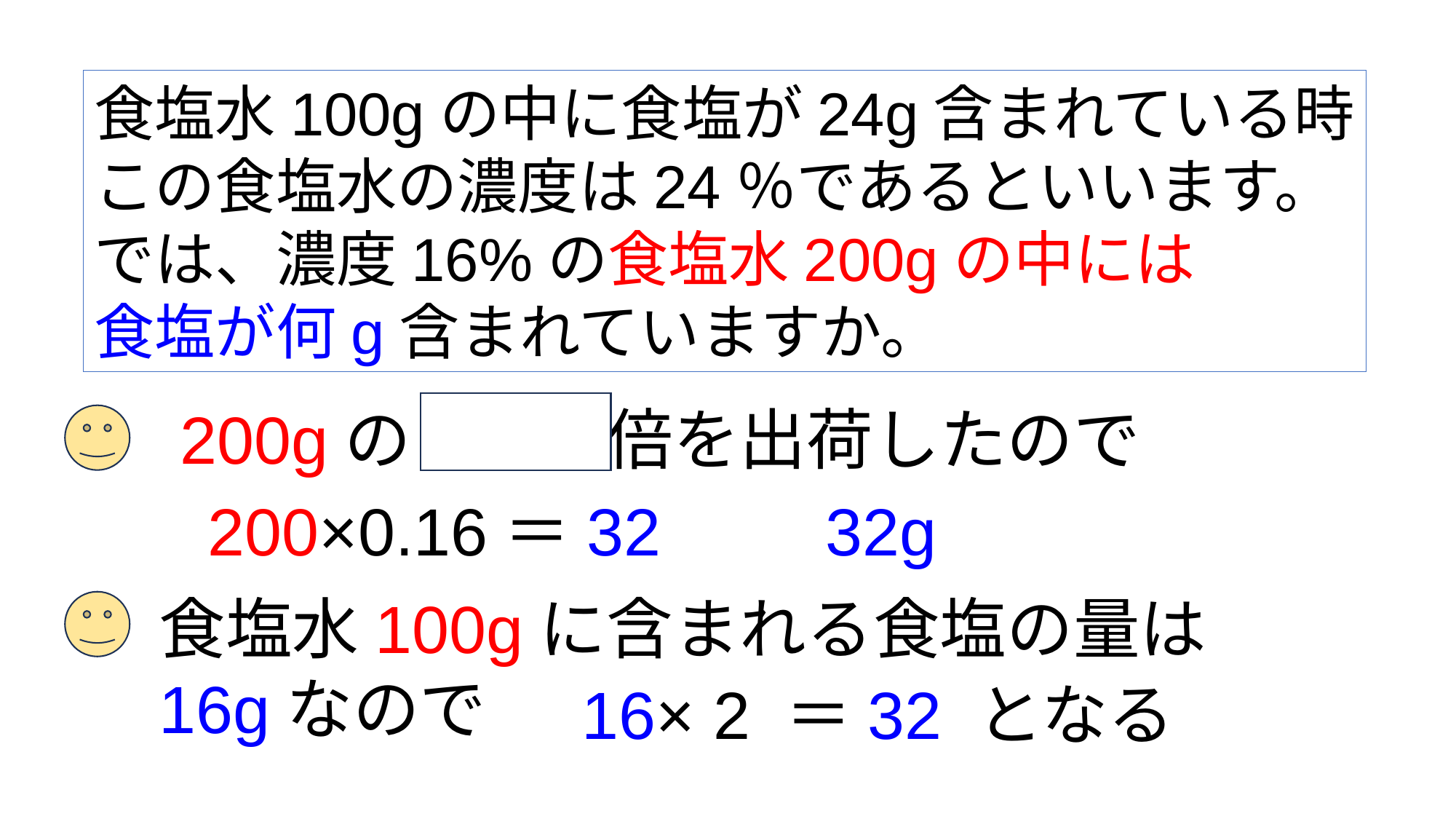

食塩水100gの中に食塩が24g含まれている時
この食塩水の濃度は24％であるといいます。
では、濃度16%の食塩水200gの中には
食塩が何g含まれていますか。
200gの 0.16 倍を出荷したので

32g
200×0.16＝32
食塩水100gに含まれる食塩の量は16gなので

16× 2 ＝32 となる